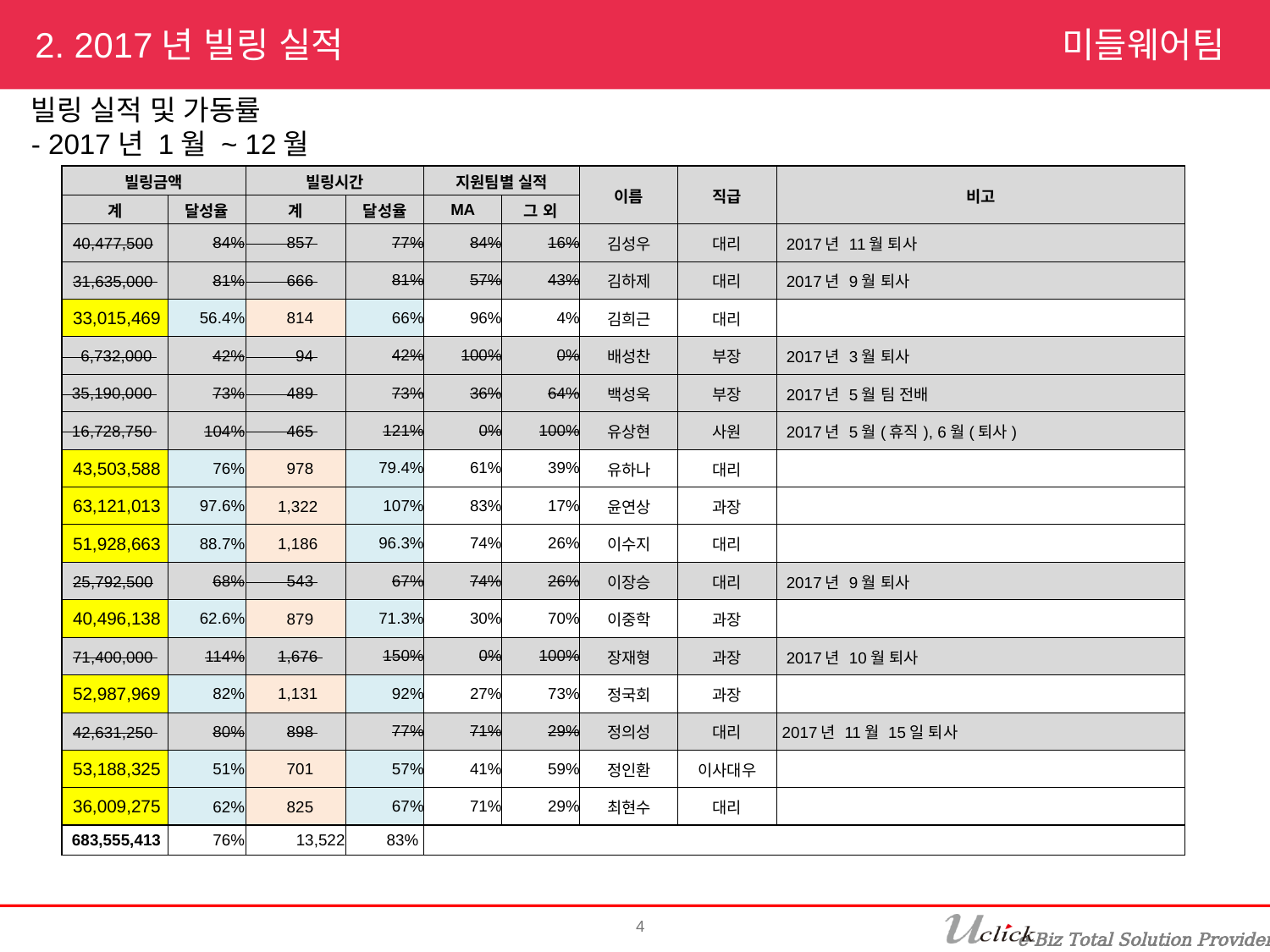

2. 2017년 빌링 실적
미들웨어팀
빌링 실적 및 가동률
- 2017년 1월 ~ 12월
| 빌링금액 |  | 빌링시간 |  | 지원팀별 실적 |  | 이름 | 직급 | 비고 |
| --- | --- | --- | --- | --- | --- | --- | --- | --- |
| 계 | 달성율 | 계 | 달성율 | MA | 그 외 |  |  |  |
| 40,477,500 | 84% | 857 | 77% | 84% | 16% | 김성우 | 대리 | 2017년 11월 퇴사 |
| 31,635,000 | 81% | 666 | 81% | 57% | 43% | 김하제 | 대리 | 2017년 9월 퇴사 |
| 33,015,469 | 56.4% | 814 | 66% | 96% | 4% | 김희근 | 대리 |  |
| 6,732,000 | 42% | 94 | 42% | 100% | 0% | 배성찬 | 부장 | 2017년 3월 퇴사 |
| 35,190,000 | 73% | 489 | 73% | 36% | 64% | 백성욱 | 부장 | 2017년 5월 팀 전배 |
| 16,728,750 | 104% | 465 | 121% | 0% | 100% | 유상현 | 사원 | 2017년 5월(휴직), 6월(퇴사) |
| 43,503,588 | 76% | 978 | 79.4% | 61% | 39% | 유하나 | 대리 |  |
| 63,121,013 | 97.6% | 1,322 | 107% | 83% | 17% | 윤연상 | 과장 |  |
| 51,928,663 | 88.7% | 1,186 | 96.3% | 74% | 26% | 이수지 | 대리 |  |
| 25,792,500 | 68% | 543 | 67% | 74% | 26% | 이장승 | 대리 | 2017년 9월 퇴사 |
| 40,496,138 | 62.6% | 879 | 71.3% | 30% | 70% | 이중학 | 과장 |  |
| 71,400,000 | 114% | 1,676 | 150% | 0% | 100% | 장재형 | 과장 | 2017년 10월 퇴사 |
| 52,987,969 | 82% | 1,131 | 92% | 27% | 73% | 정국회 | 과장 |  |
| 42,631,250 | 80% | 898 | 77% | 71% | 29% | 정의성 | 대리 | 2017년 11월 15일 퇴사 |
| 53,188,325 | 51% | 701 | 57% | 41% | 59% | 정인환 | 이사대우 |  |
| 36,009,275 | 62% | 825 | 67% | 71% | 29% | 최현수 | 대리 |  |
| 683,555,413 | 76% | 13,522 | 83% |  |  |  |  |  |